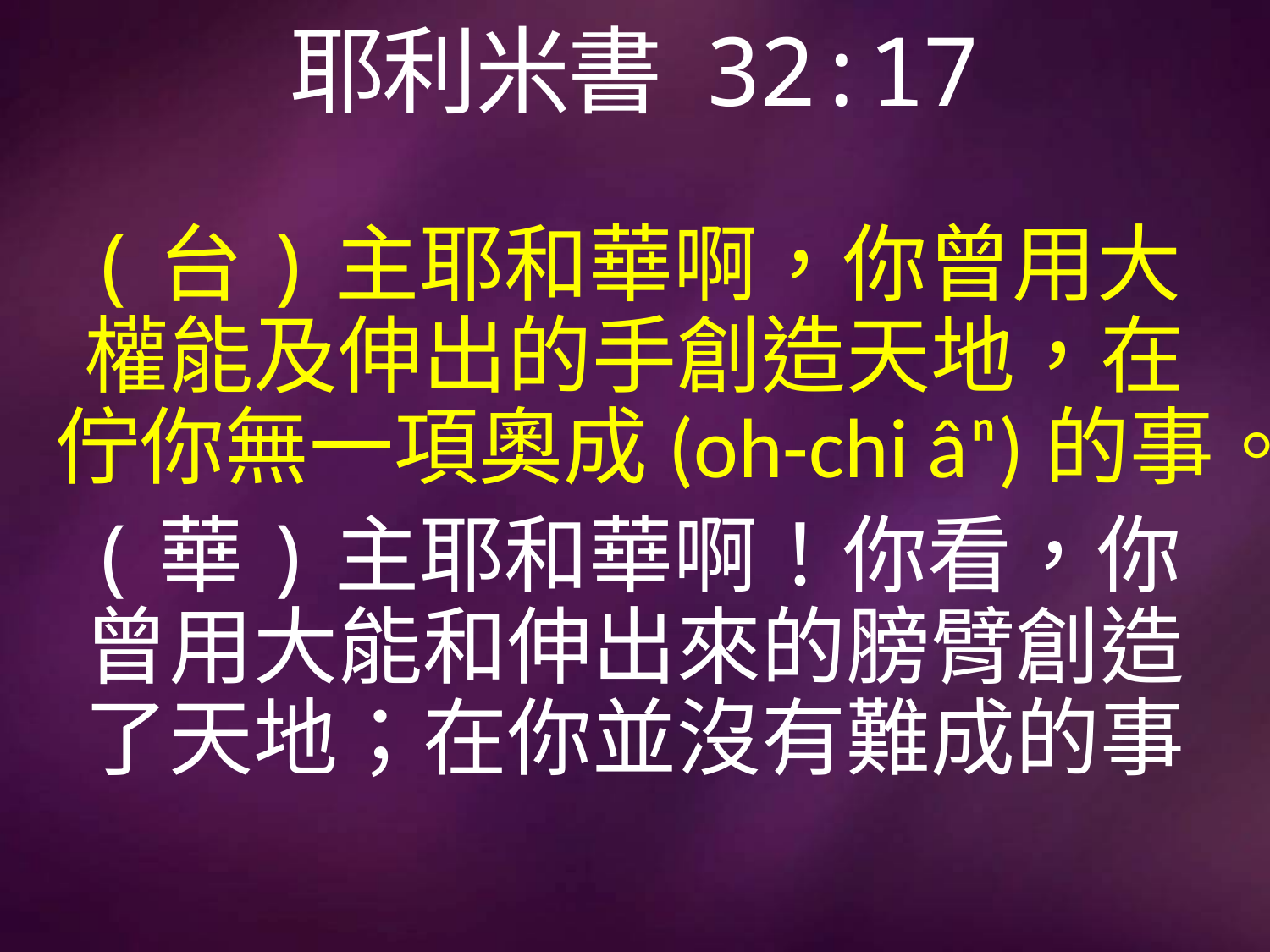

# 耶利米書 32:17
(台)主耶和華啊，你曾用大權能及伸出的手創造天地，在佇你無一項奧成(oh-chi âⁿ)的事。
(華)主耶和華啊！你看，你曾用大能和伸出來的膀臂創造了天地；在你並沒有難成的事